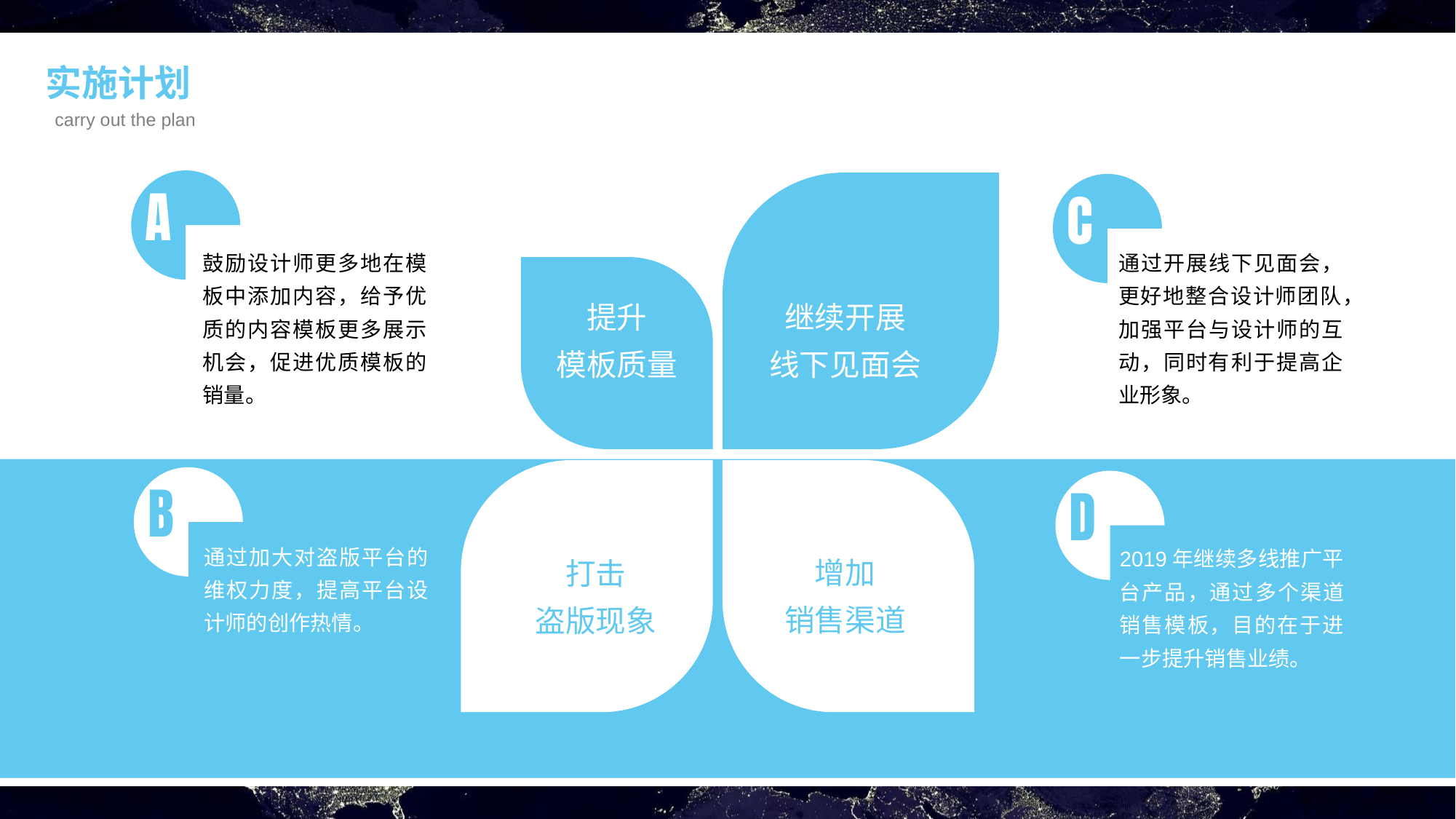

实施计划
carry out the plan

A
C
鼓励设计师更多地在模板中添加内容，给予优质的内容模板更多展示机会，促进优质模板的销量。
通过开展线下见面会，更好地整合设计师团队，加强平台与设计师的互动，同时有利于提高企业形象。

提升
模板质量
继续开展
线下见面会

B
D
通过加大对盗版平台的维权力度，提高平台设计师的创作热情。
2019年继续多线推广平台产品，通过多个渠道销售模板，目的在于进一步提升销售业绩。
增加
销售渠道
打击
盗版现象